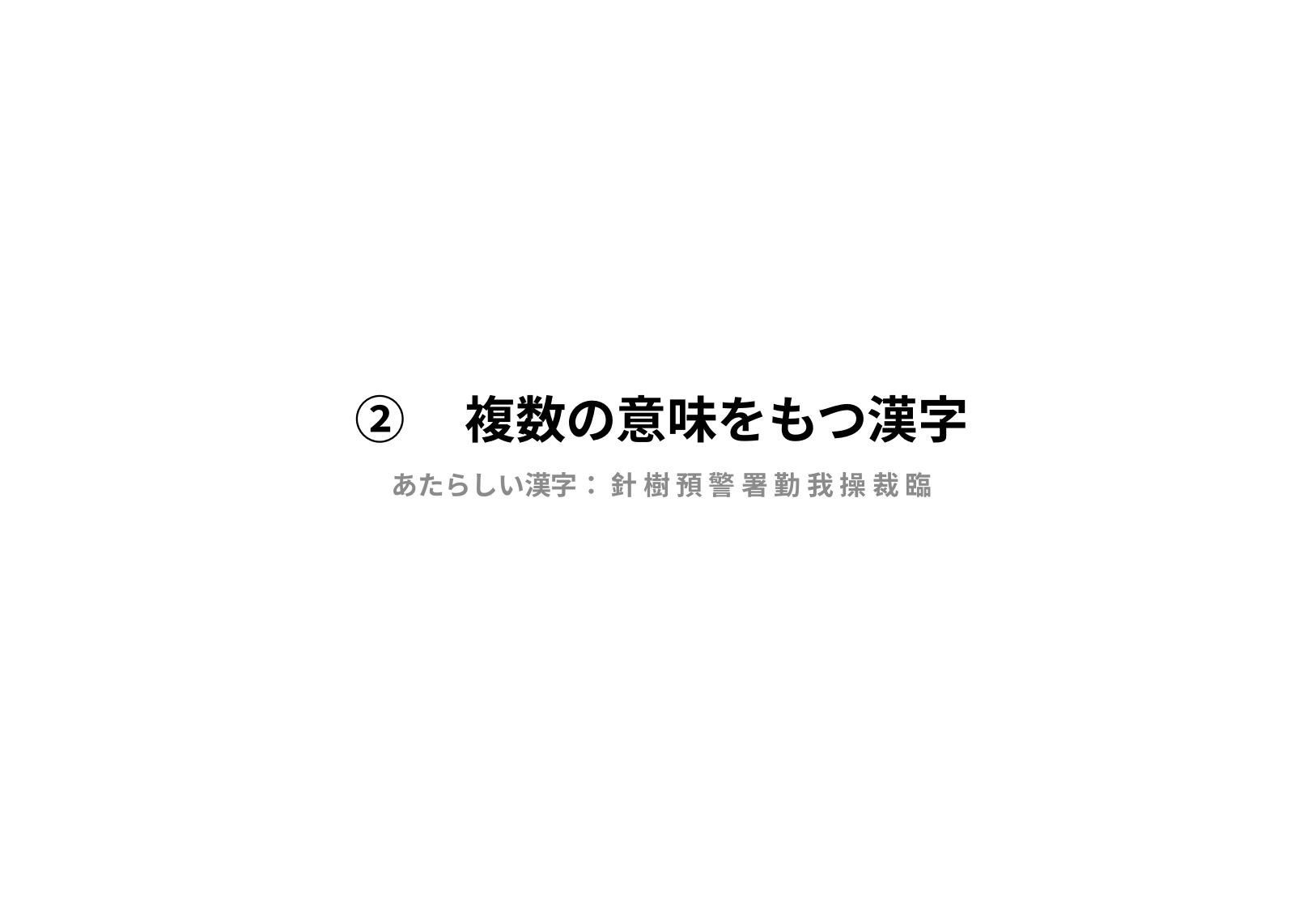

# ②　複数の意味をもつ漢字
あたらしい漢字： 針 樹 預 警 署 勤 我 操 裁 臨